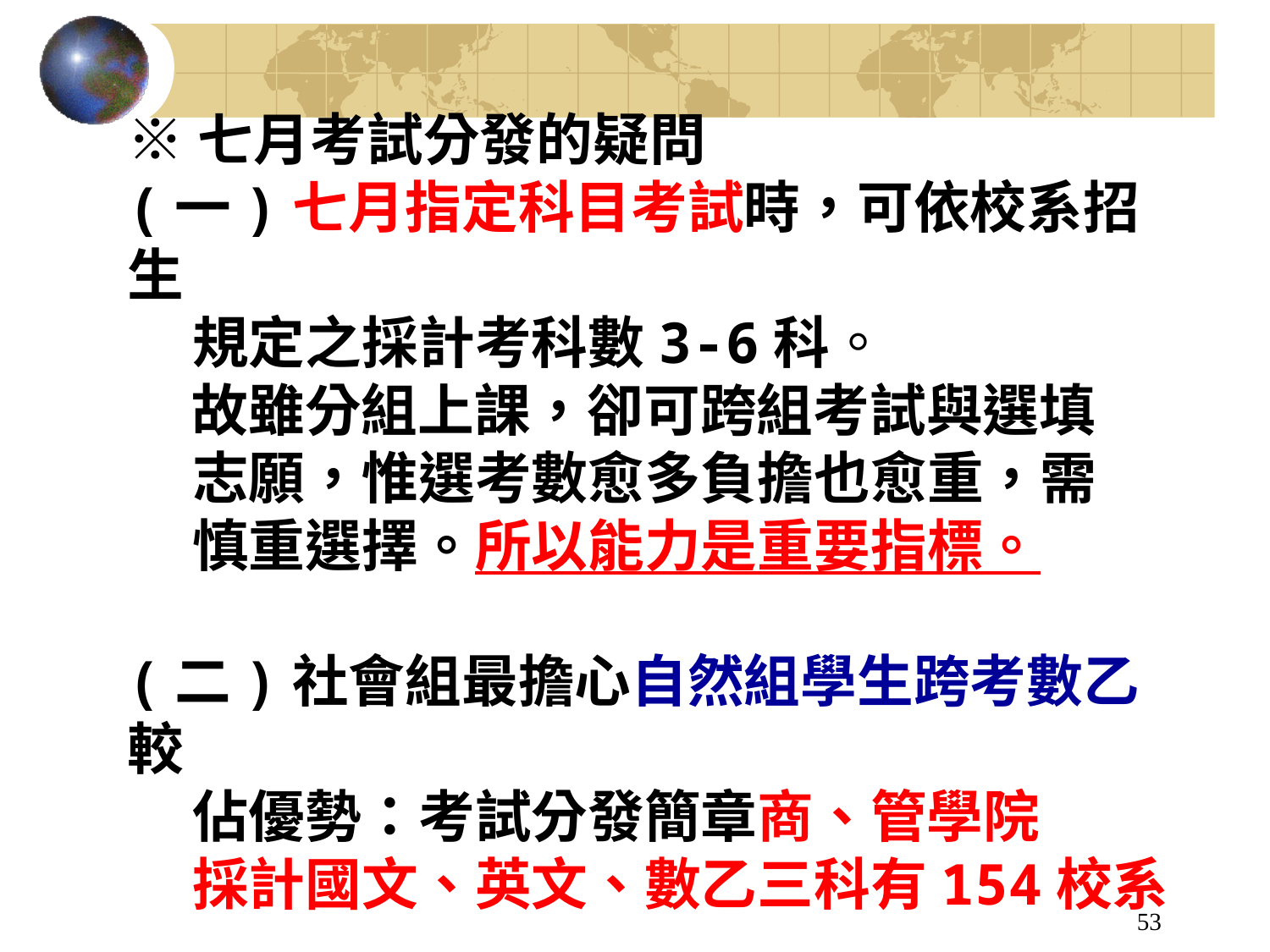

※七月考試分發的疑問
(一)七月指定科目考試時，可依校系招生
    規定之採計考科數3-6科。
    故雖分組上課，卻可跨組考試與選填
    志願，惟選考數愈多負擔也愈重，需
    慎重選擇。所以能力是重要指標。

(二)社會組最擔心自然組學生跨考數乙較
    佔優勢：考試分發簡章商、管學院
    採計國文、英文、數乙三科有154校系
53